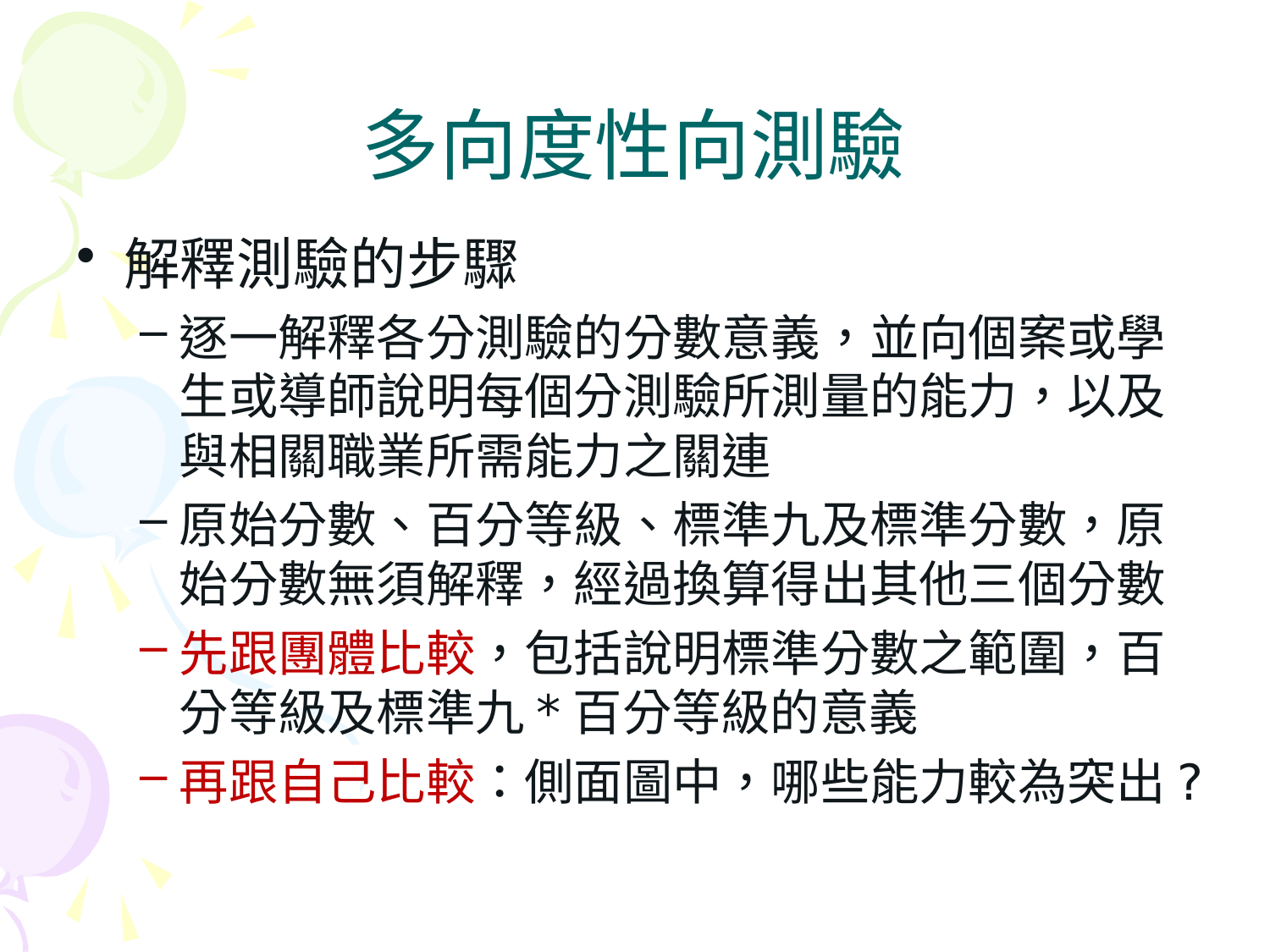

# 多向度性向測驗
解釋測驗的步驟
逐一解釋各分測驗的分數意義，並向個案或學生或導師說明每個分測驗所測量的能力，以及與相關職業所需能力之關連
原始分數、百分等級、標準九及標準分數，原始分數無須解釋，經過換算得出其他三個分數
先跟團體比較，包括說明標準分數之範圍，百分等級及標準九*百分等級的意義
再跟自己比較：側面圖中，哪些能力較為突出?